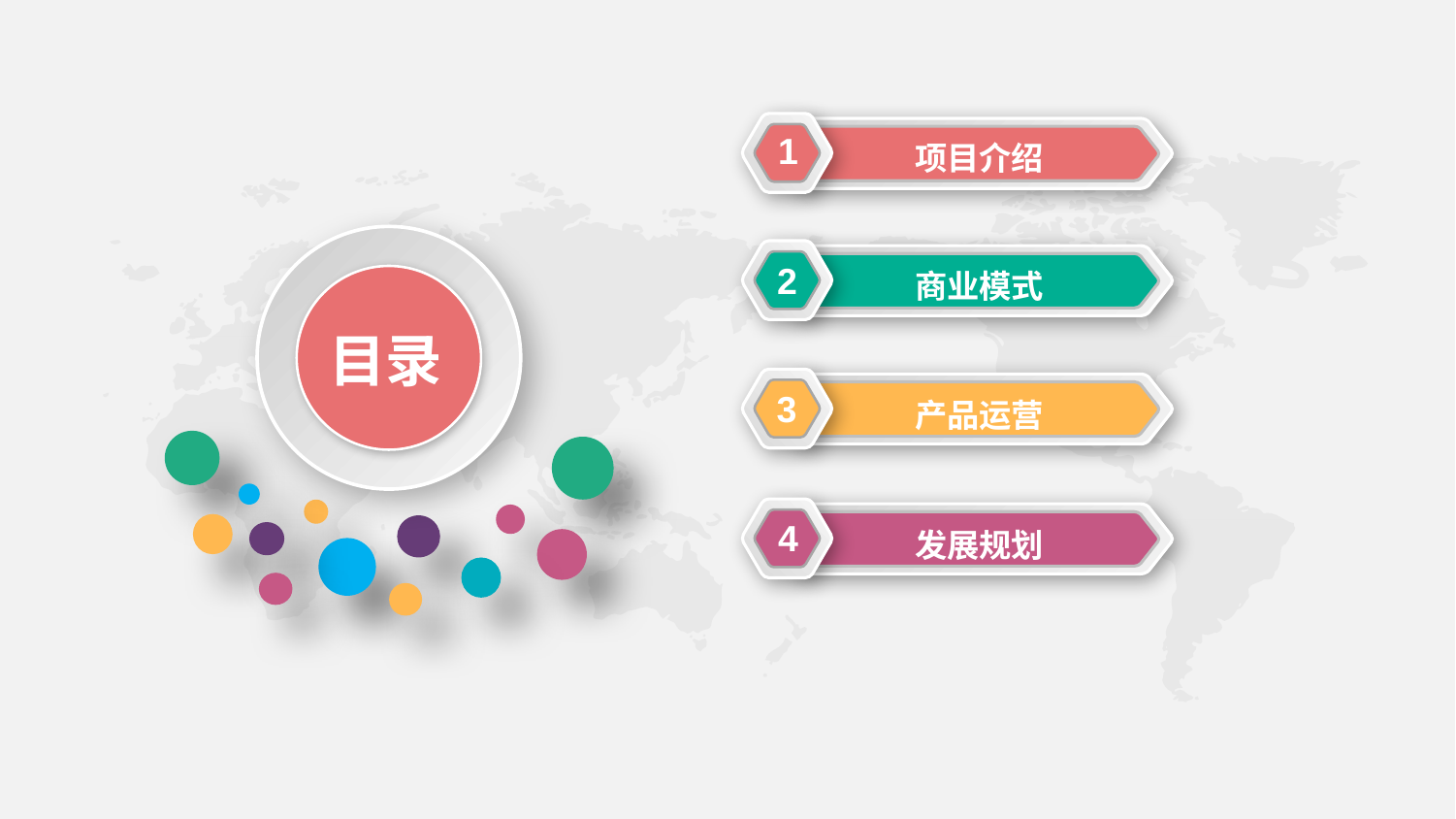

1

项目介绍

目录

2

商业模式

3

产品运营

4

发展规划